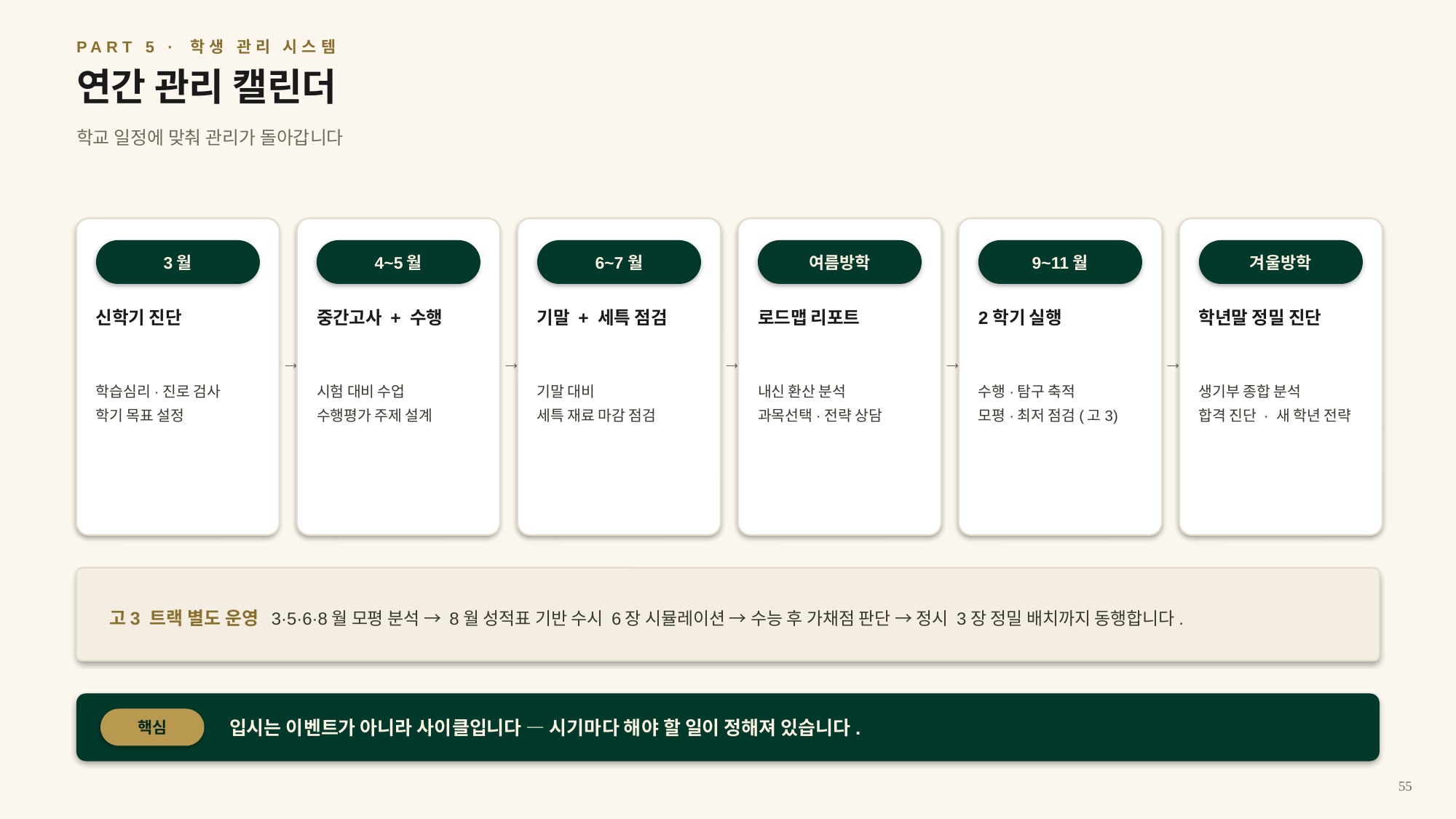

PART 5 · 학생 관리 시스템
연간 관리 캘린더
학교 일정에 맞춰 관리가 돌아갑니다

3월
4~5월
6~7월
여름방학
9~11월
겨울방학
신학기 진단
중간고사 + 수행
기말 + 세특 점검
로드맵 리포트
2학기 실행
학년말 정밀 진단
→
→
→
→
→
학습심리·진로 검사
학기 목표 설정
시험 대비 수업
수행평가 주제 설계
기말 대비
세특 재료 마감 점검
내신 환산 분석
과목선택·전략 상담
수행·탐구 축적
모평·최저 점검(고3)
생기부 종합 분석
합격 진단 · 새 학년 전략

고3 트랙 별도 운영  3·5·6·8월 모평 분석 → 8월 성적표 기반 수시 6장 시뮬레이션 → 수능 후 가채점 판단 → 정시 3장 정밀 배치까지 동행합니다.

입시는 이벤트가 아니라 사이클입니다 — 시기마다 해야 할 일이 정해져 있습니다.
핵심

55